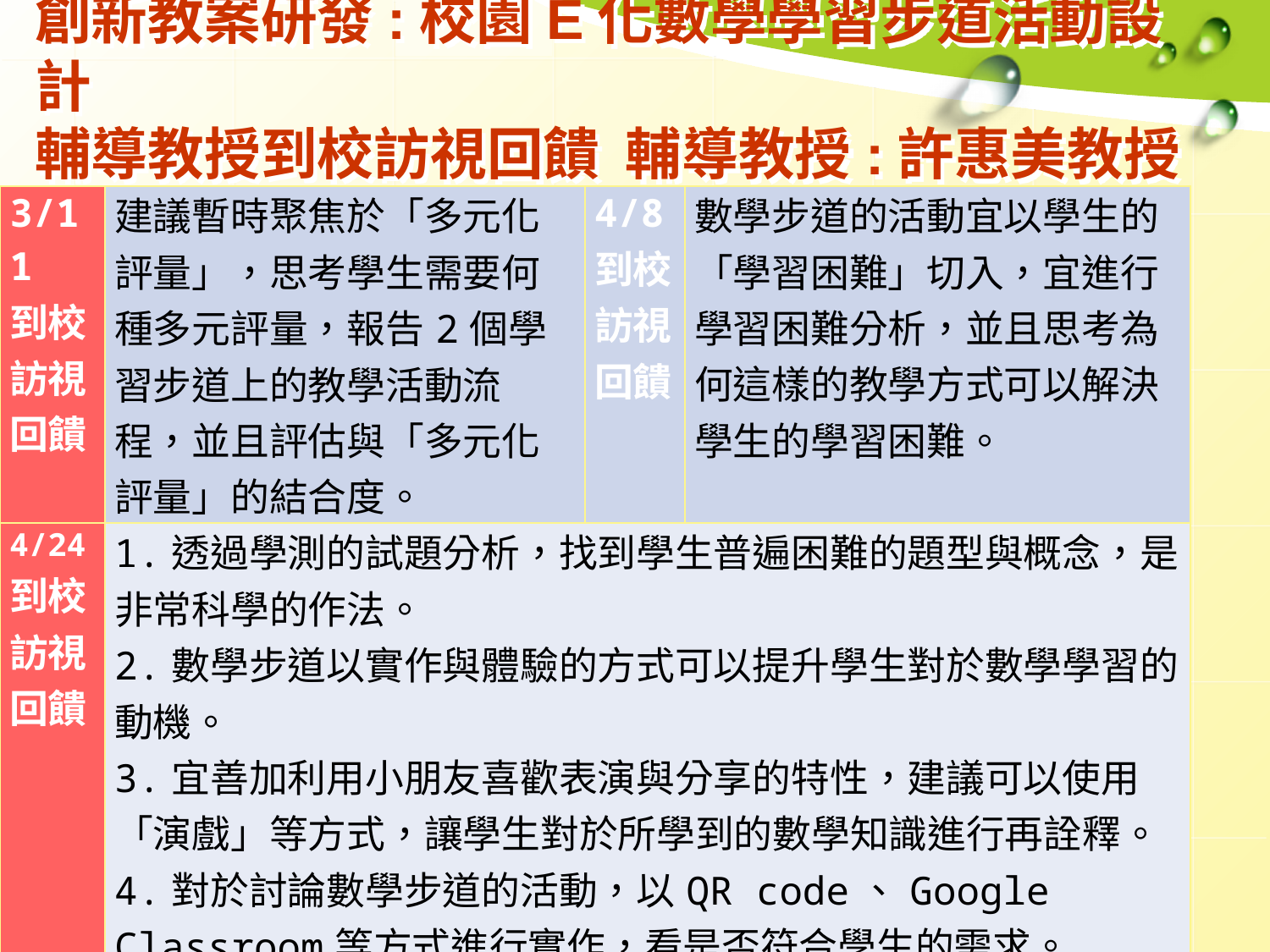

創新教案研發:校園E化數學學習步道活動設計
輔導教授到校訪視回饋  輔導教授:許惠美教授
| 3/11 到校訪視回饋 | 建議暫時聚焦於「多元化評量」，思考學生需要何種多元評量，報告2個學習步道上的教學活動流程，並且評估與「多元化評量」的結合度。 | 4/8 到校訪視回饋 | 數學步道的活動宜以學生的「學習困難」切入，宜進行學習困難分析，並且思考為何這樣的教學方式可以解決學生的學習困難。 |
| --- | --- | --- | --- |
| 4/24 到校訪視回饋 | 1.透過學測的試題分析，找到學生普遍困難的題型與概念，是非常科學的作法。 2.數學步道以實作與體驗的方式可以提升學生對於數學學習的動機。 3.宜善加利用小朋友喜歡表演與分享的特性，建議可以使用「演戲」等方式，讓學生對於所學到的數學知識進行再詮釋。 4.對於討論數學步道的活動，以QR code、Google Classroom等方式進行實作，看是否符合學生的需求。 |  |  |